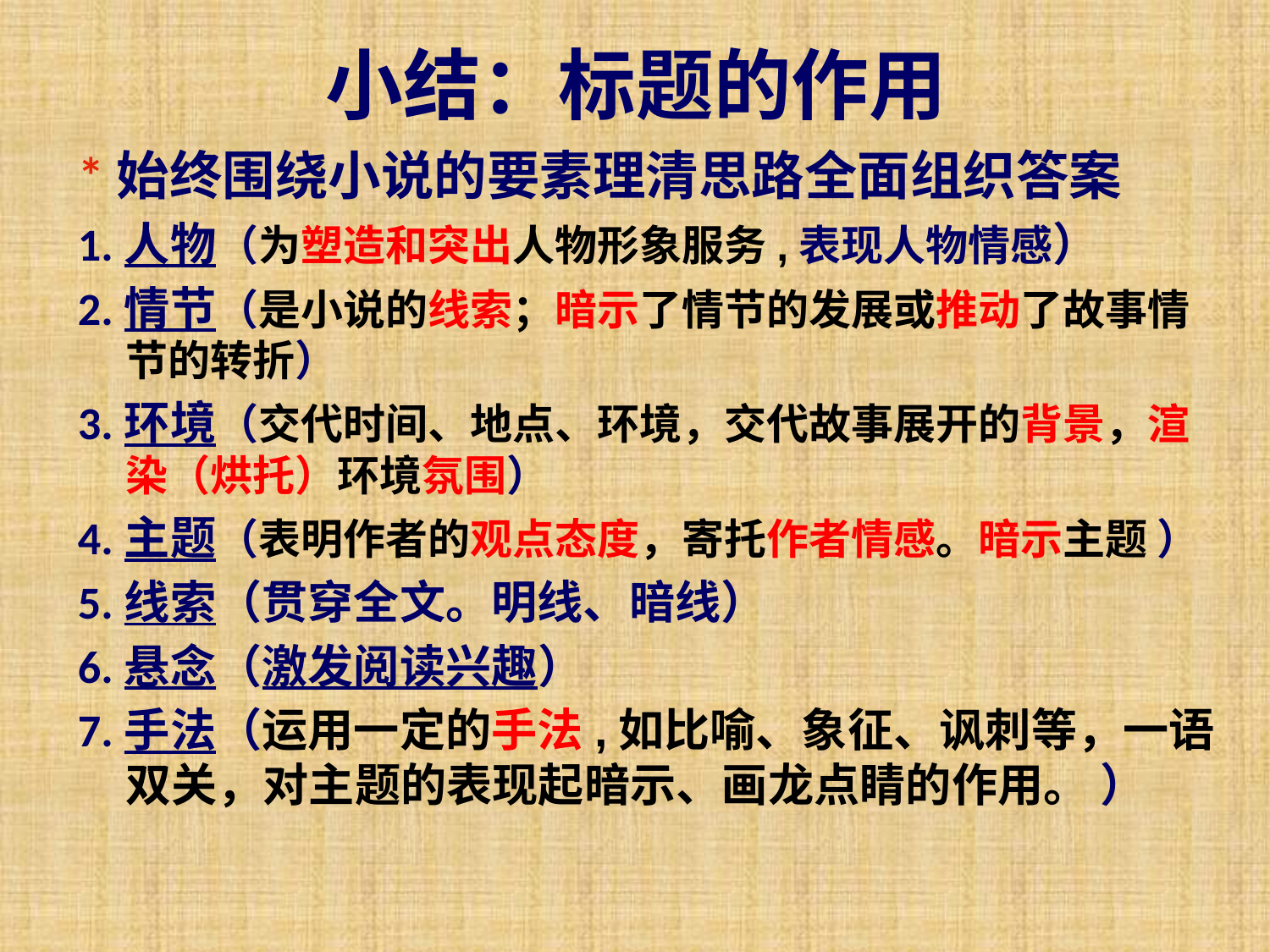

# 小结：标题的作用
*始终围绕小说的要素理清思路全面组织答案
1.人物（为塑造和突出人物形象服务,表现人物情感）
2.情节（是小说的线索；暗示了情节的发展或推动了故事情节的转折）
3.环境（交代时间、地点、环境，交代故事展开的背景，渲染（烘托）环境氛围）
4.主题（表明作者的观点态度，寄托作者情感。暗示主题 ）
5.线索（贯穿全文。明线、暗线）
6.悬念（激发阅读兴趣）
7.手法（运用一定的手法,如比喻、象征、讽刺等，一语双关，对主题的表现起暗示、画龙点睛的作用。 ）